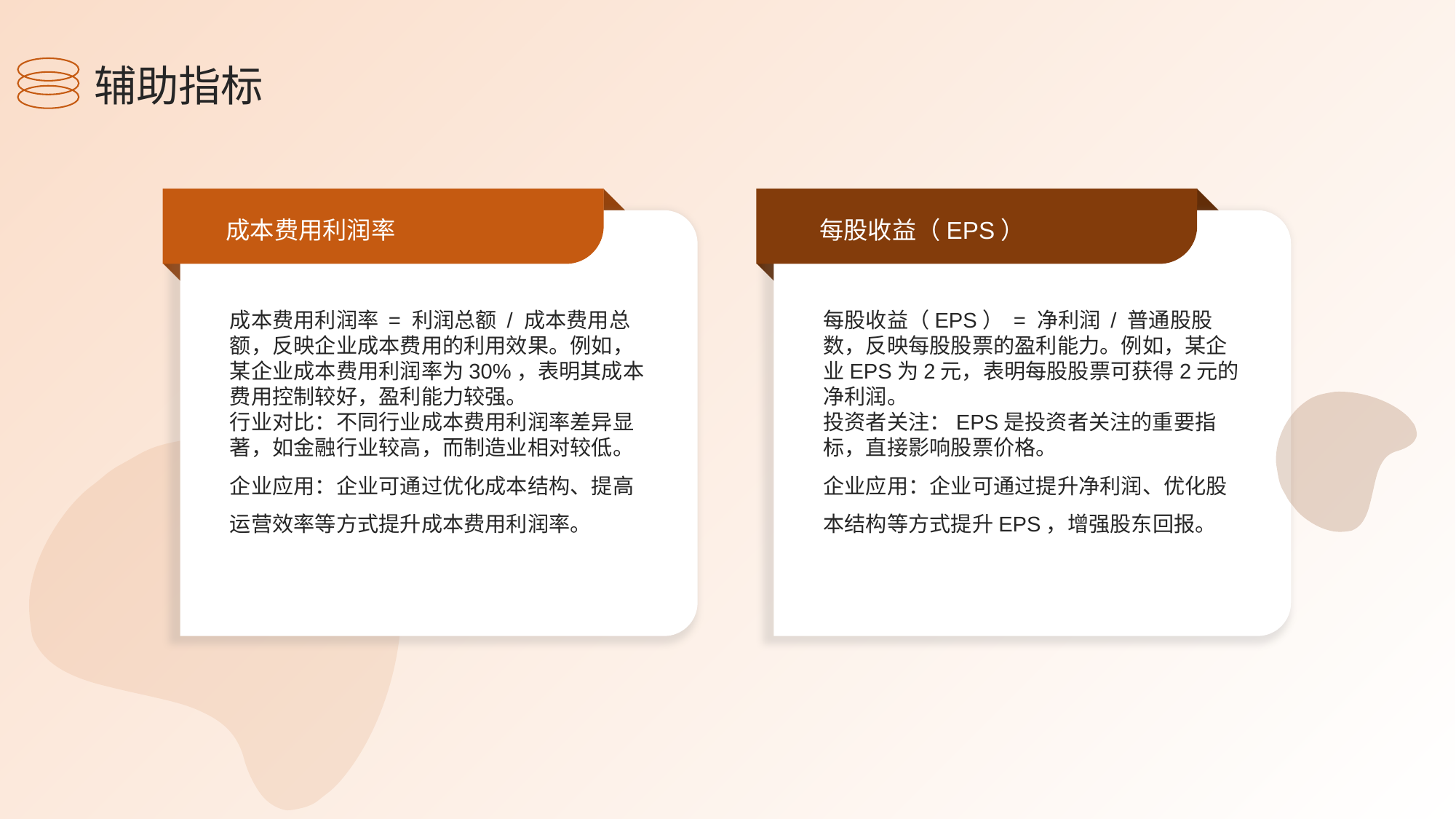

辅助指标

成本费用利润率
每股收益（EPS）

成本费用利润率 = 利润总额 / 成本费用总额，反映企业成本费用的利用效果。例如，某企业成本费用利润率为30%，表明其成本费用控制较好，盈利能力较强。
行业对比：不同行业成本费用利润率差异显著，如金融行业较高，而制造业相对较低。
企业应用：企业可通过优化成本结构、提高运营效率等方式提升成本费用利润率。
每股收益（EPS） = 净利润 / 普通股股数，反映每股股票的盈利能力。例如，某企业EPS为2元，表明每股股票可获得2元的净利润。
投资者关注：EPS是投资者关注的重要指标，直接影响股票价格。
企业应用：企业可通过提升净利润、优化股本结构等方式提升EPS，增强股东回报。